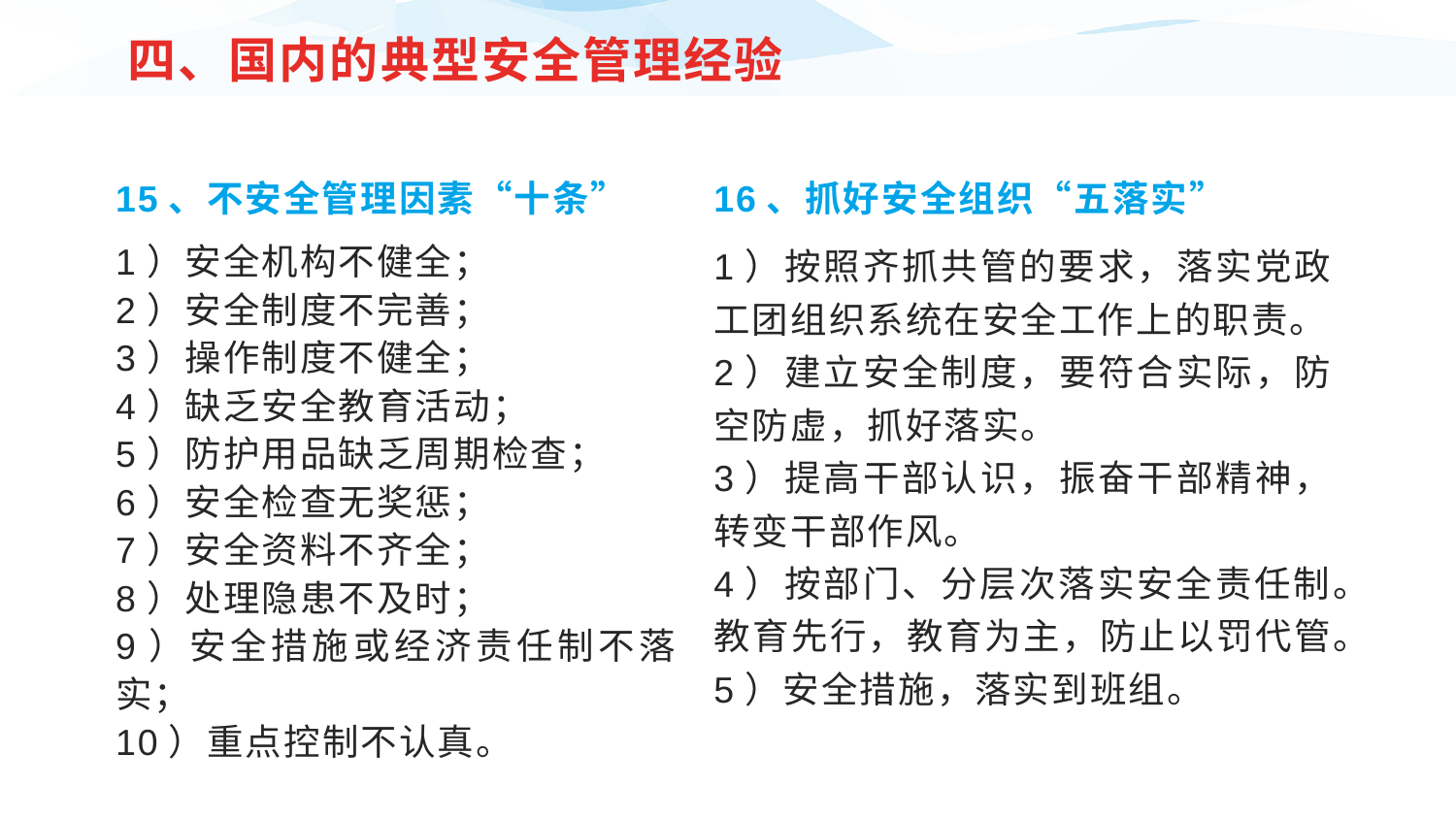

四、国内的典型安全管理经验
15、不安全管理因素“十条”
1）安全机构不健全；
2）安全制度不完善；
3）操作制度不健全；
4）缺乏安全教育活动；
5）防护用品缺乏周期检查；
6）安全检查无奖惩；
7）安全资料不齐全；
8）处理隐患不及时；
9）安全措施或经济责任制不落实；
10）重点控制不认真。
16、抓好安全组织“五落实”
1）按照齐抓共管的要求，落实党政工团组织系统在安全工作上的职责。
2）建立安全制度，要符合实际，防空防虚，抓好落实。
3）提高干部认识，振奋干部精神，转变干部作风。
4）按部门、分层次落实安全责任制。教育先行，教育为主，防止以罚代管。
5）安全措施，落实到班组。